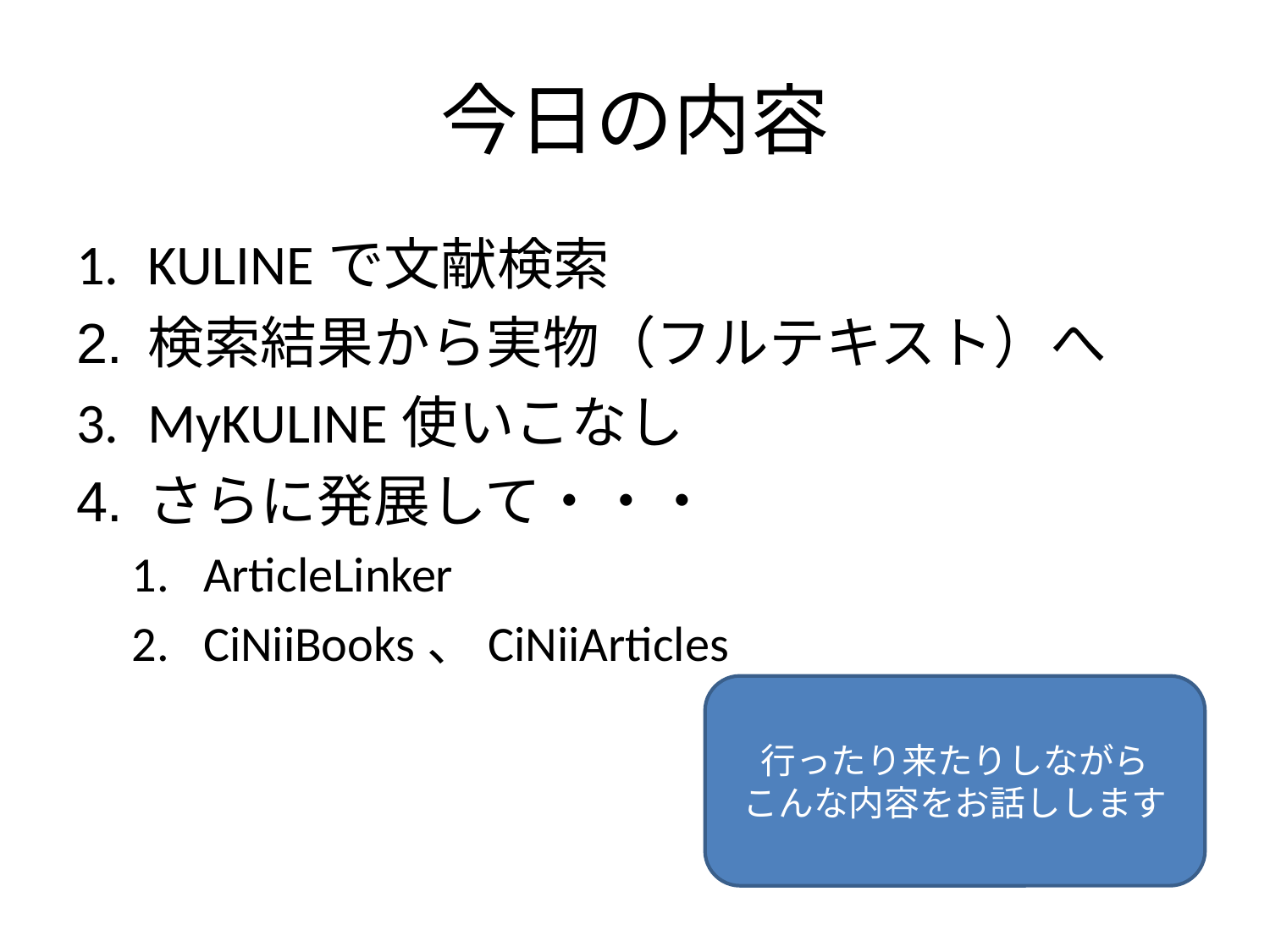

# 今日の内容
KULINEで文献検索
検索結果から実物（フルテキスト）へ
MyKULINE使いこなし
さらに発展して・・・
ArticleLinker
CiNiiBooks、CiNiiArticles
行ったり来たりしながら
こんな内容をお話しします